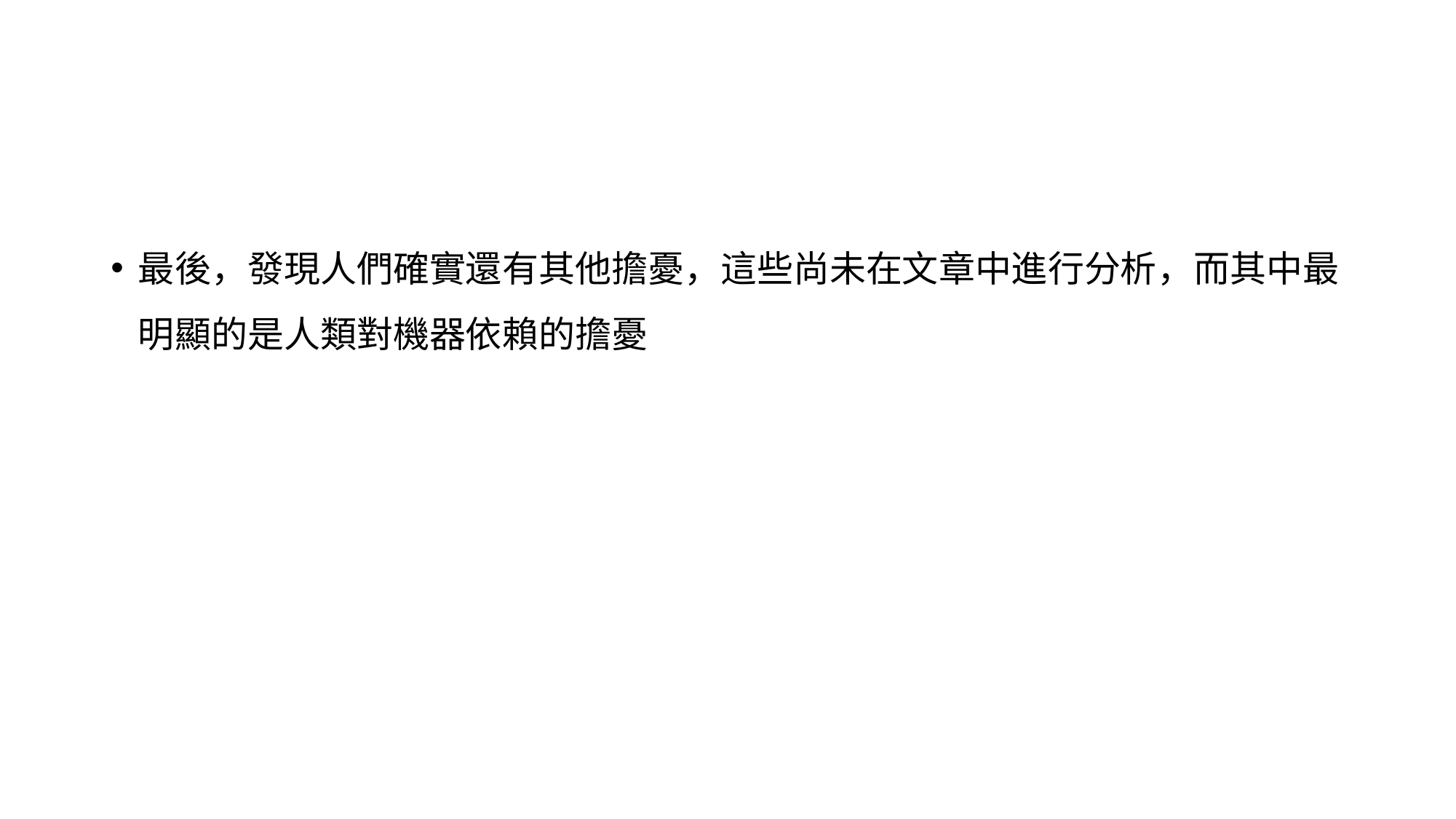

#
最後，發現人們確實還有其他擔憂，這些尚未在文章中進行分析，而其中最明顯的是人類對機器依賴的擔憂